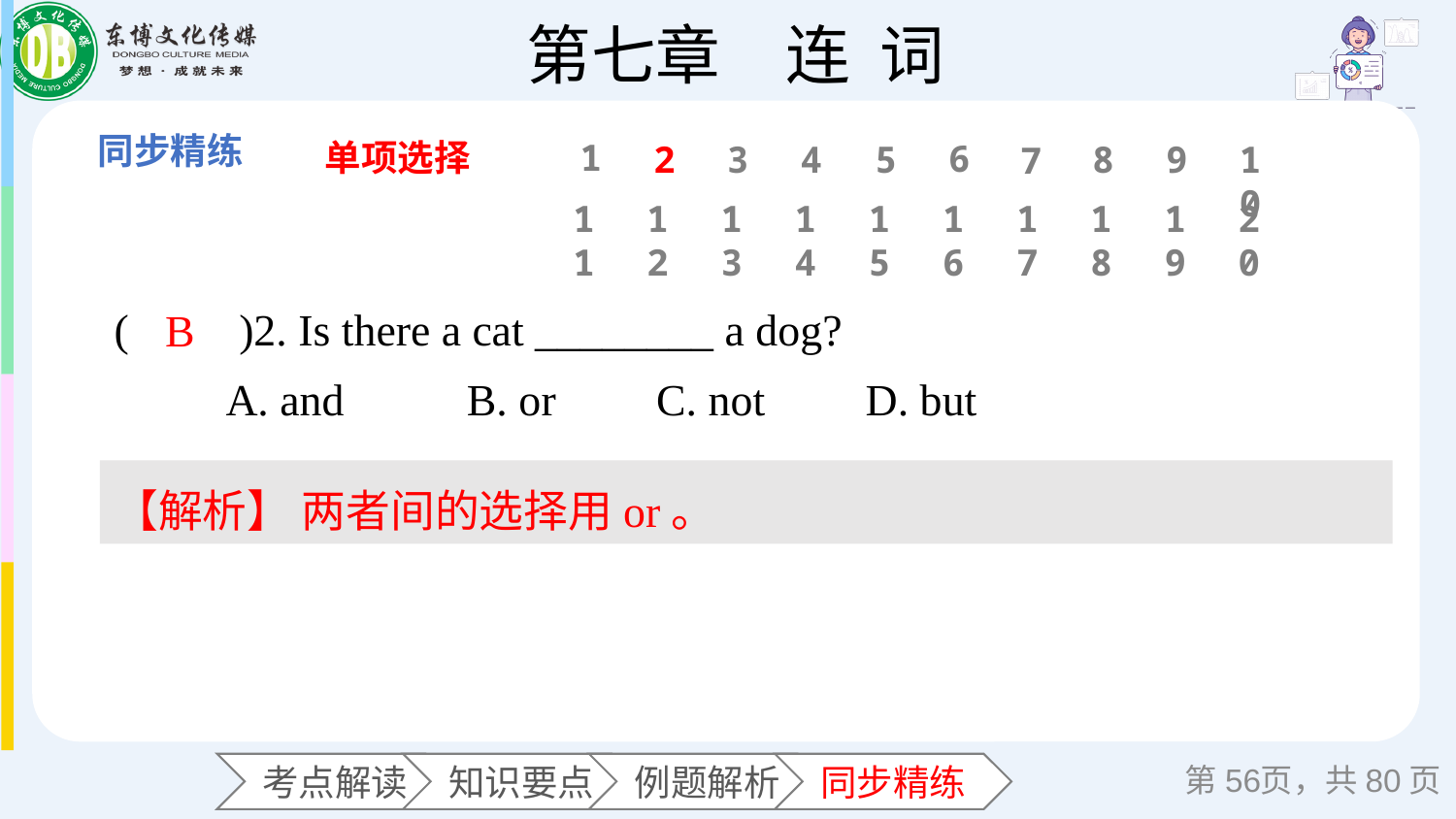

单项选择
1
6
2
3
4
5
8
9
10
7
11
12
13
14
15
16
17
18
19
20
(　　)2. Is there a cat ________ a dog?
          A. and           B. or         C. not         D. but
B
【解析】 两者间的选择用or。
第56页，共80页